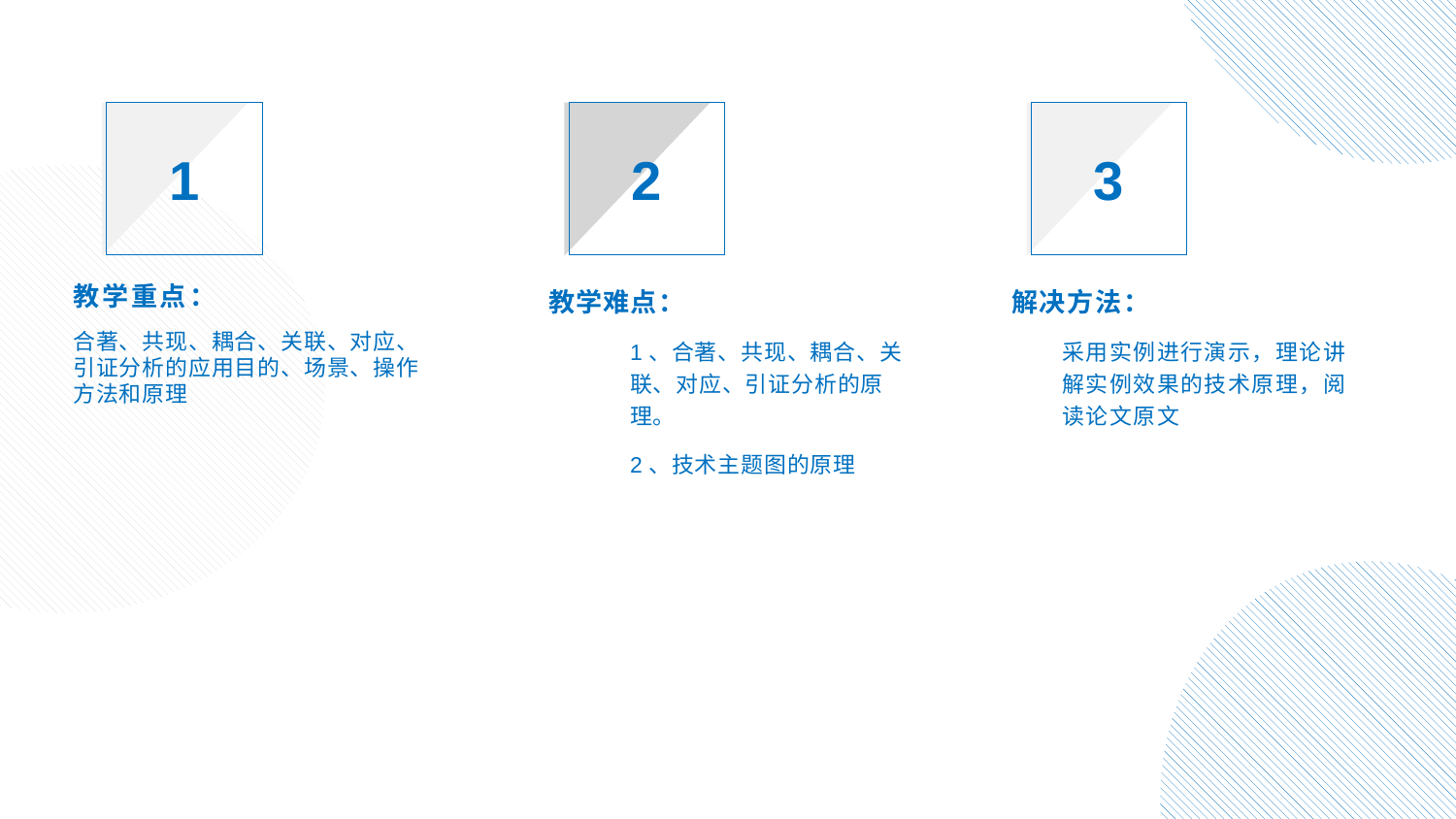

1

2

3

教学重点：
合著、共现、耦合、关联、对应、引证分析的应用目的、场景、操作方法和原理
教学难点：
1、合著、共现、耦合、关联、对应、引证分析的原理。
2、技术主题图的原理
解决方法：
采用实例进行演示，理论讲解实例效果的技术原理，阅读论文原文